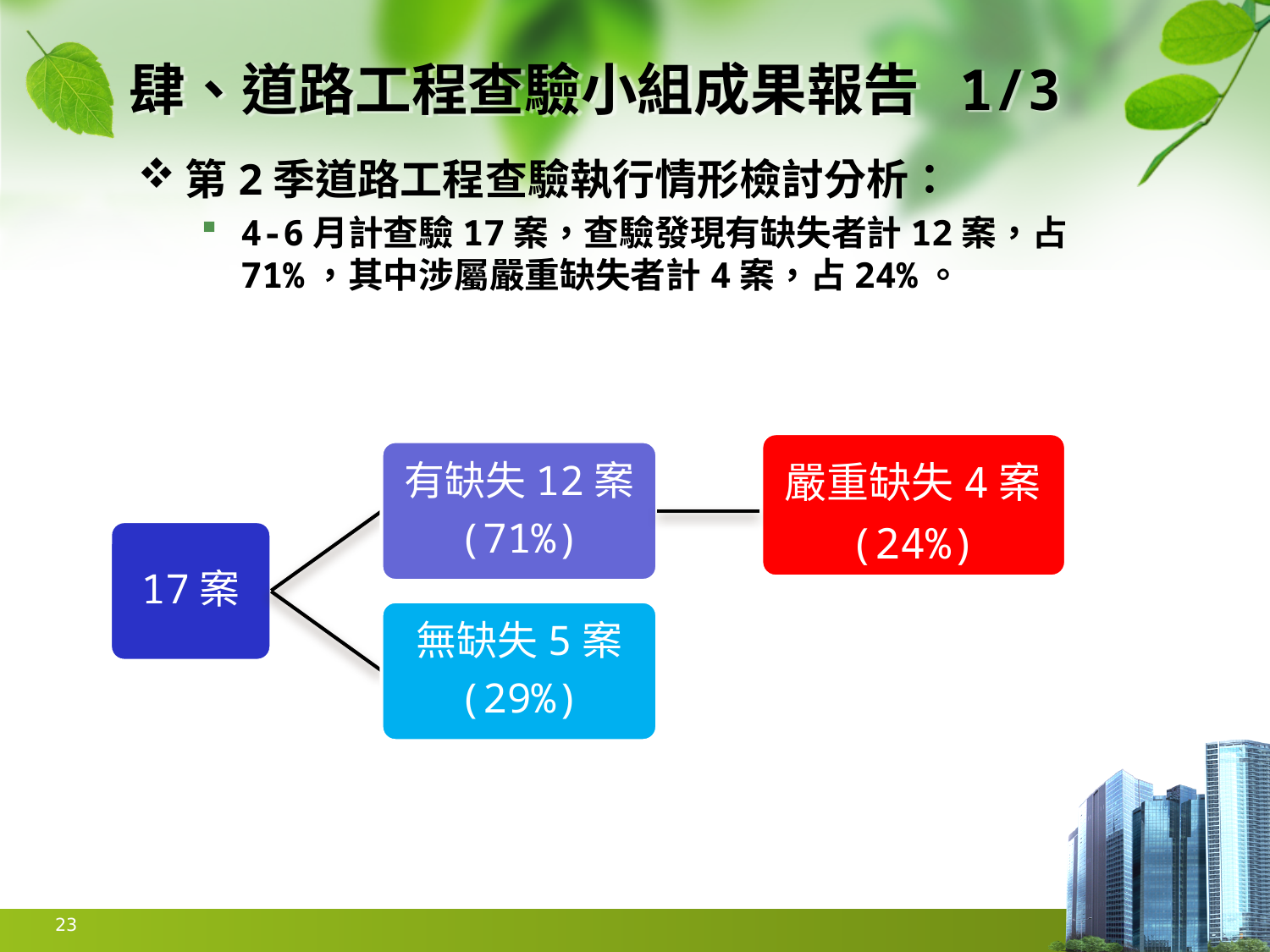

# 肆、道路工程查驗小組成果報告  1/3
第2季道路工程查驗執行情形檢討分析：
4-6月計查驗17案，查驗發現有缺失者計12案，占71%，其中涉屬嚴重缺失者計4案，占24%。

嚴重缺失4案
(24%)

有缺失12案
(71%)

17案

無缺失5案
(29%)

23